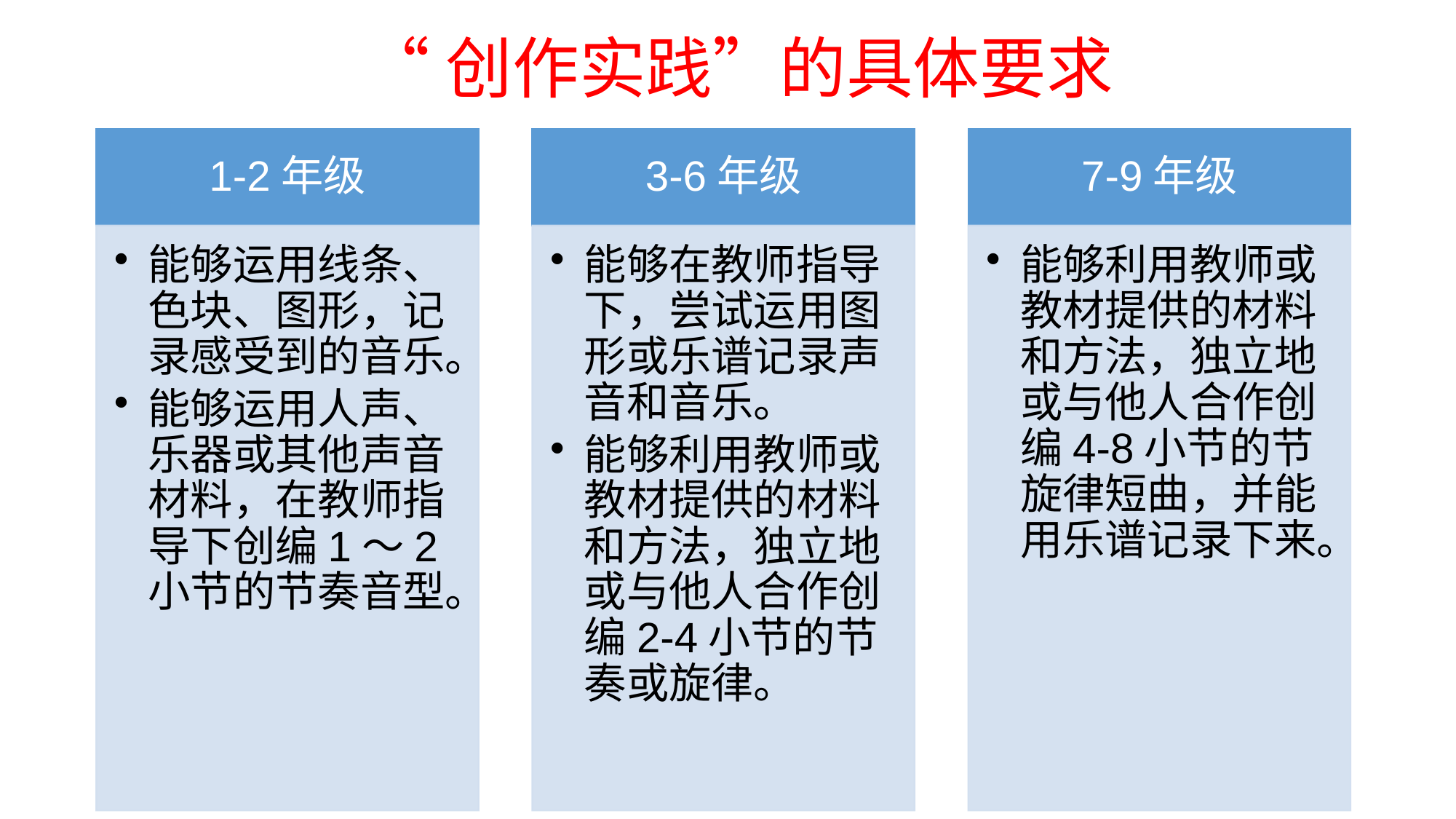

# “创作实践”的具体要求
1-2年级
能够运用线条、色块、图形，记录感受到的音乐。
能够运用人声、乐器或其他声音材料，在教师指导下创编1～2小节的节奏音型。
3-6年级
能够在教师指导下，尝试运用图形或乐谱记录声音和音乐。
能够利用教师或教材提供的材料和方法，独立地或与他人合作创编2-4小节的节奏或旋律。
7-9年级
能够利用教师或教材提供的材料和方法，独立地或与他人合作创编4-8小节的节旋律短曲，并能用乐谱记录下来。